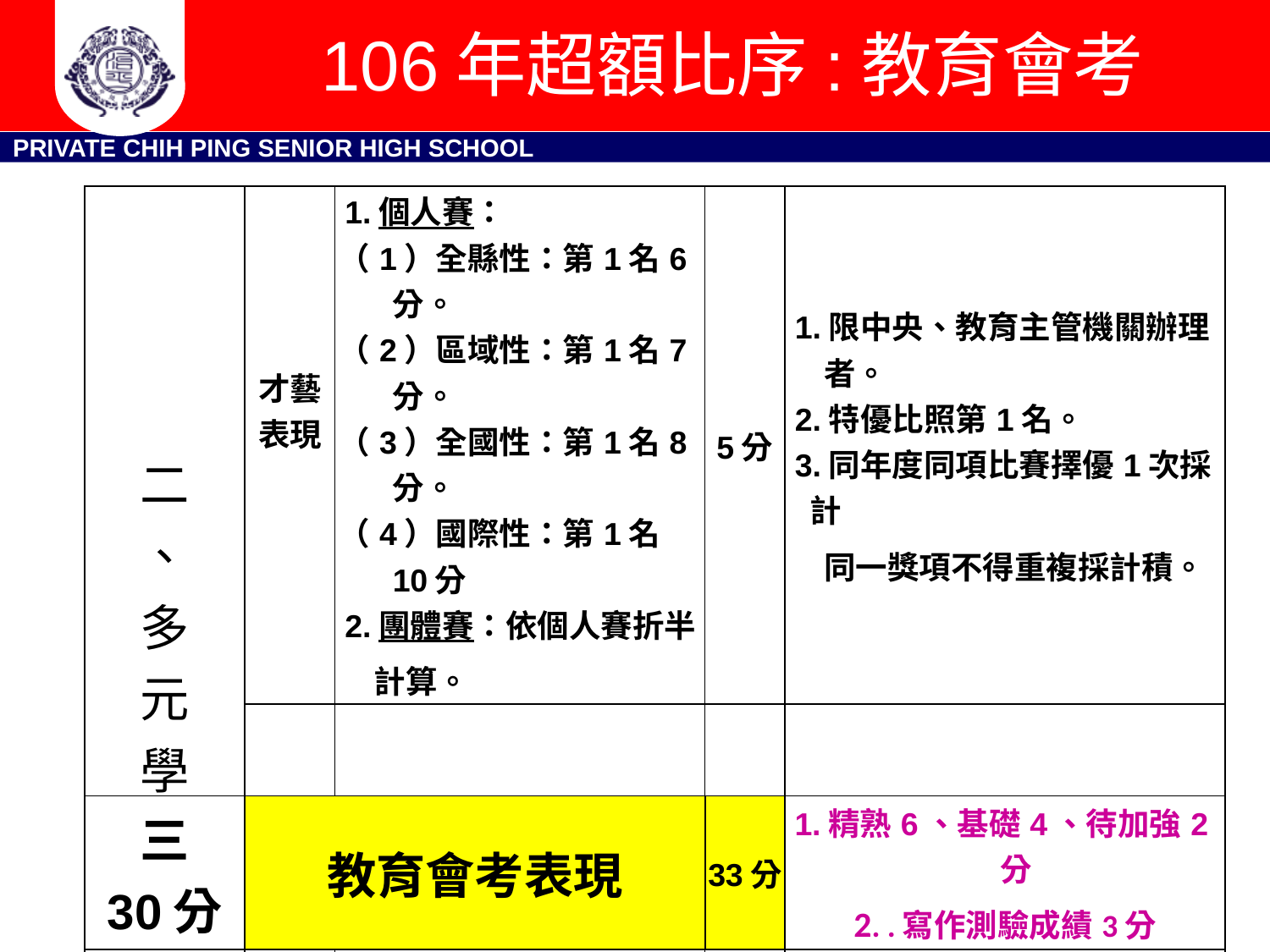

# 106年超額比序:教育會考
| 二 、 多 元 學 習 表 現 35 分 | 才藝 表現 | 1.個人賽： （1）全縣性：第1名6分。 （2）區域性：第1名7分。 （3）全國性：第1名8分。 （4）國際性：第1名10分 2.團體賽：依個人賽折半 計算。 | 5分 | 1.限中央、教育主管機關辦理 者。 2.特優比照第1名。 3.同年度同項比賽擇優1次採計 同一獎項不得重複採計積。 |
| --- | --- | --- | --- | --- |
|  | 體適 能 | 1.單項達門檻6分。 | 6分 | 1.單項係指：柔軟度、瞬發力、肌耐力、心肺耐力等4項。 2.非應屆畢業學生、需返回原學校辦理體適能檢測。 |
| 三 30分 | 教育會考表現 | 33分 | 1.精熟6、基礎4、待加強2分 2. .寫作測驗成績3分 |
| --- | --- | --- | --- |